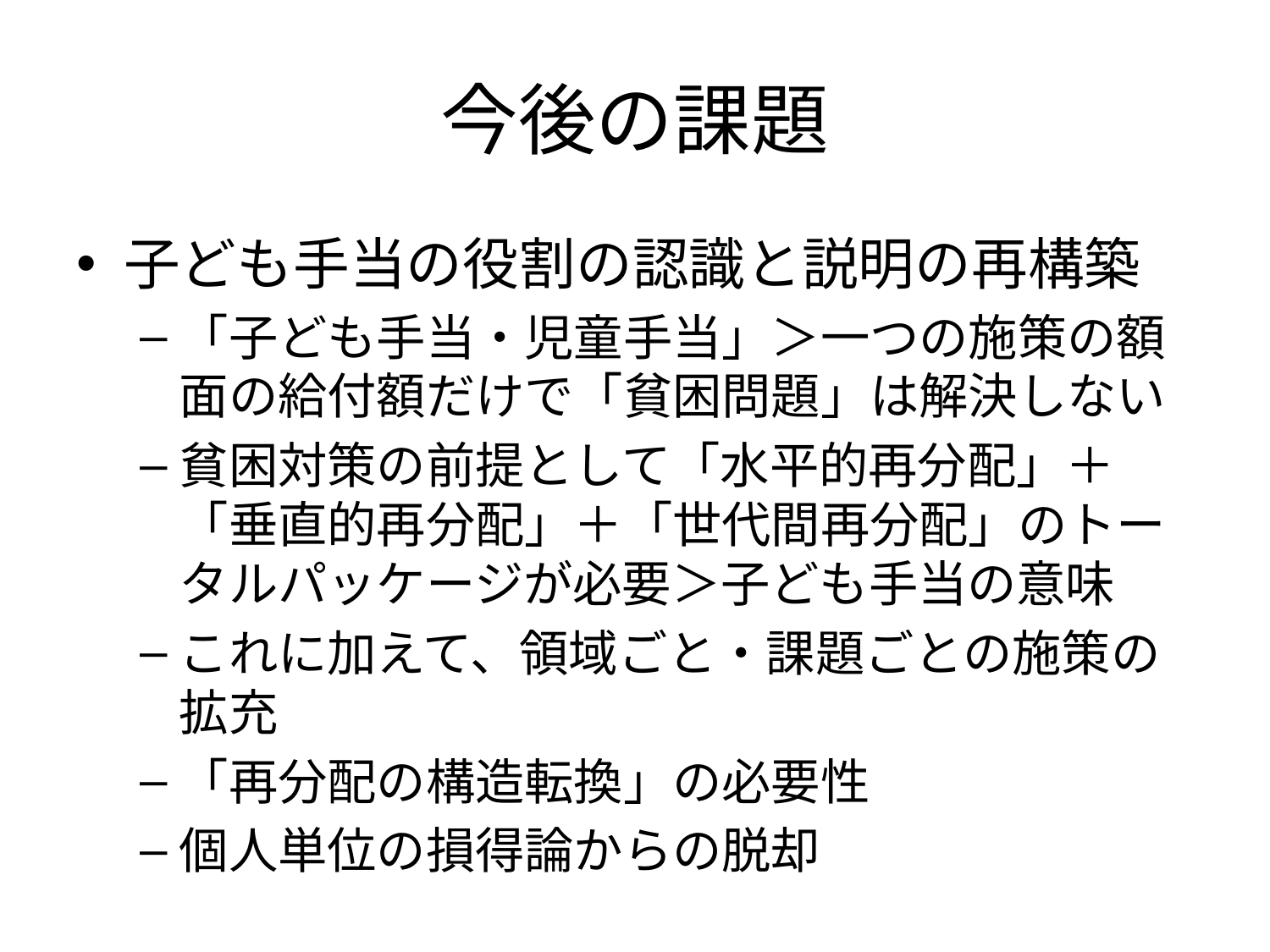

# 今後の課題
子ども手当の役割の認識と説明の再構築
「子ども手当・児童手当」＞一つの施策の額面の給付額だけで「貧困問題」は解決しない
貧困対策の前提として「水平的再分配」＋「垂直的再分配」＋「世代間再分配」のトータルパッケージが必要＞子ども手当の意味
これに加えて、領域ごと・課題ごとの施策の拡充
「再分配の構造転換」の必要性
個人単位の損得論からの脱却